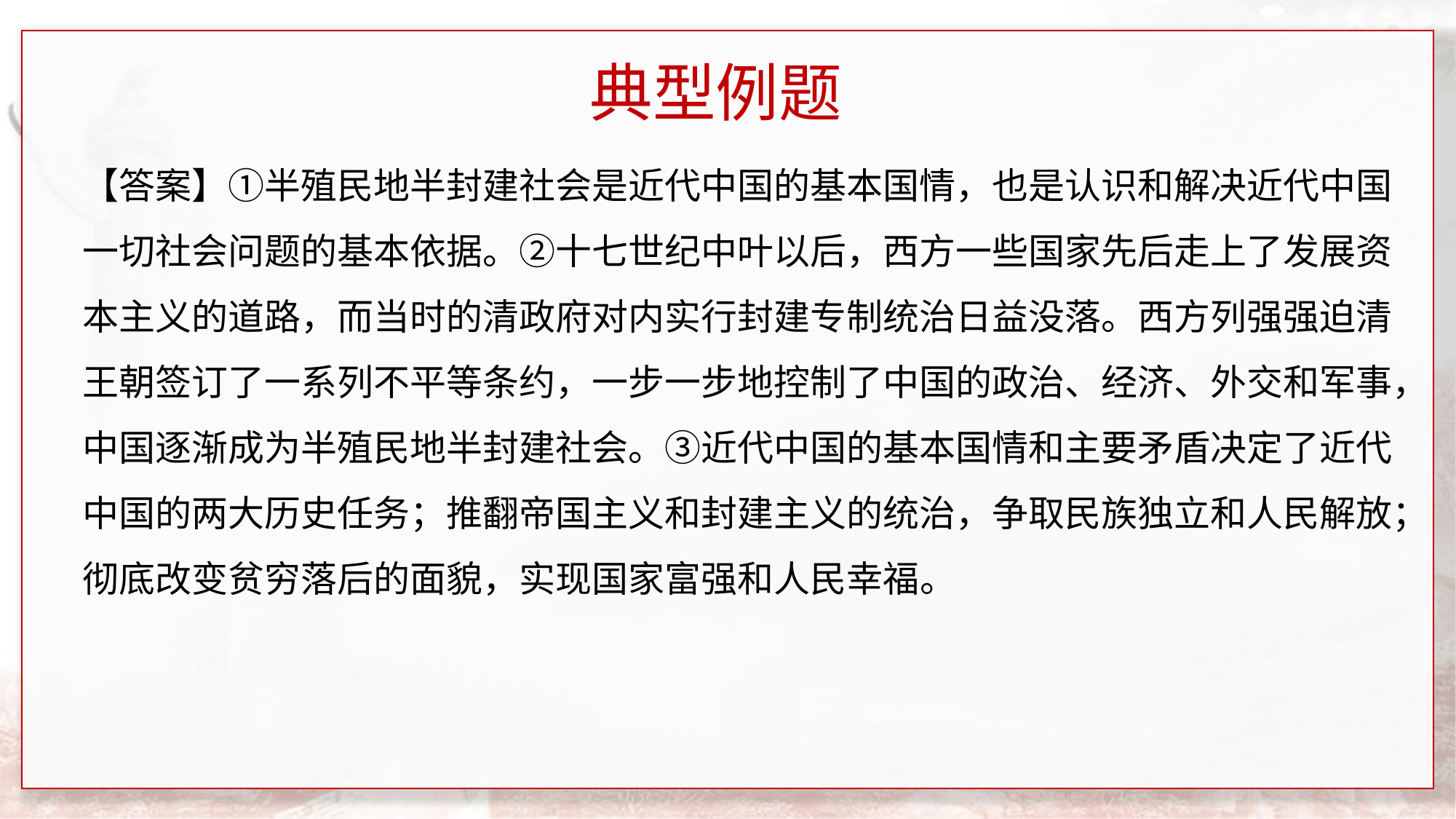

典型例题
【答案】①半殖民地半封建社会是近代中国的基本国情，也是认识和解决近代中国一切社会问题的基本依据。②十七世纪中叶以后，西方一些国家先后走上了发展资本主义的道路，而当时的清政府对内实行封建专制统治日益没落。西方列强强迫清王朝签订了一系列不平等条约，一步一步地控制了中国的政治、经济、外交和军事，中国逐渐成为半殖民地半封建社会。③近代中国的基本国情和主要矛盾决定了近代中国的两大历史任务；推翻帝国主义和封建主义的统治，争取民族独立和人民解放；彻底改变贫穷落后的面貌，实现国家富强和人民幸福。